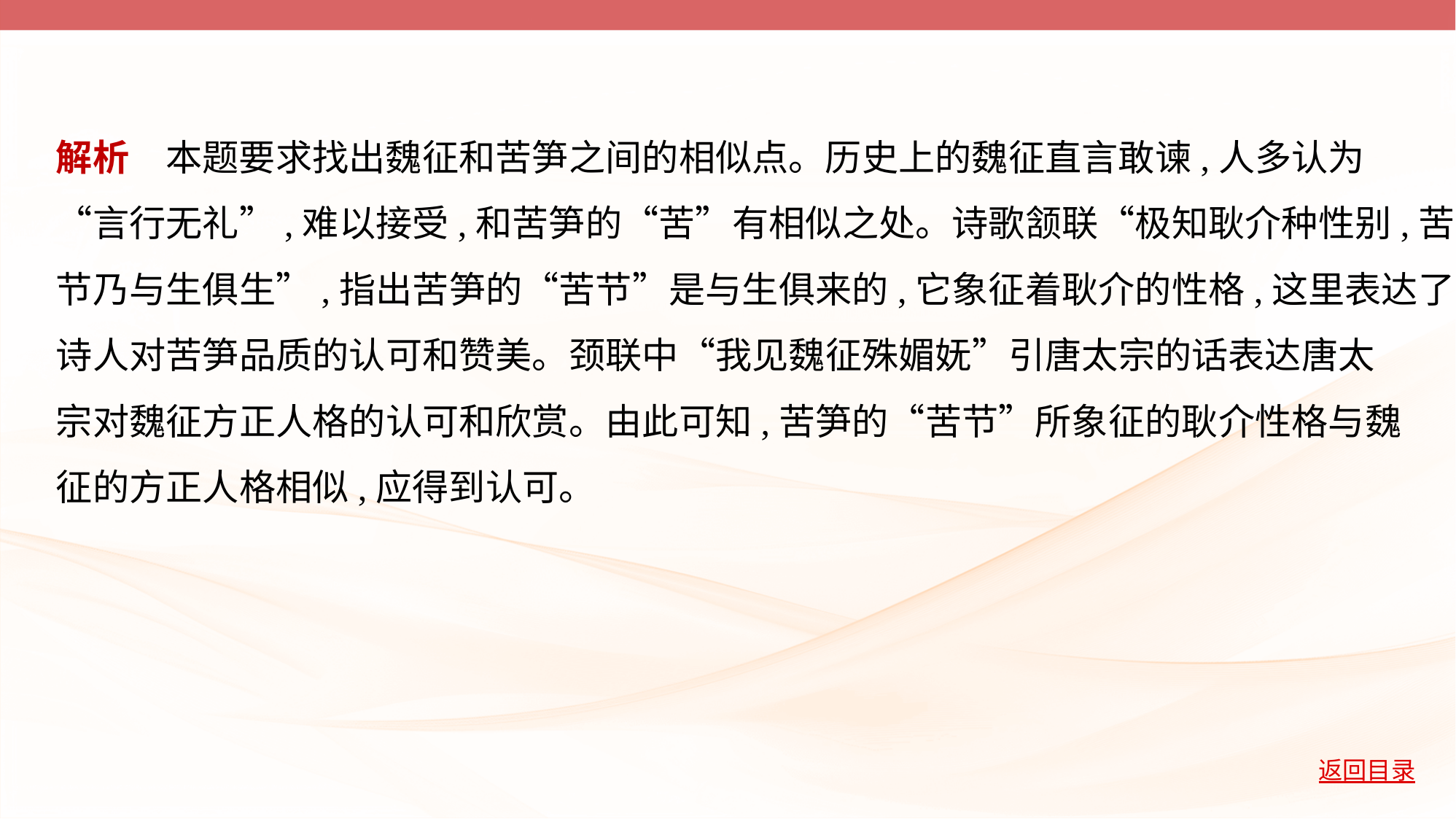

解析　本题要求找出魏征和苦笋之间的相似点。历史上的魏征直言敢谏,人多认为
“言行无礼”,难以接受,和苦笋的“苦”有相似之处。诗歌颔联“极知耿介种性别,苦
节乃与生俱生”,指出苦笋的“苦节”是与生俱来的,它象征着耿介的性格,这里表达了
诗人对苦笋品质的认可和赞美。颈联中“我见魏征殊媚妩”引唐太宗的话表达唐太
宗对魏征方正人格的认可和欣赏。由此可知,苦笋的“苦节”所象征的耿介性格与魏
征的方正人格相似,应得到认可。